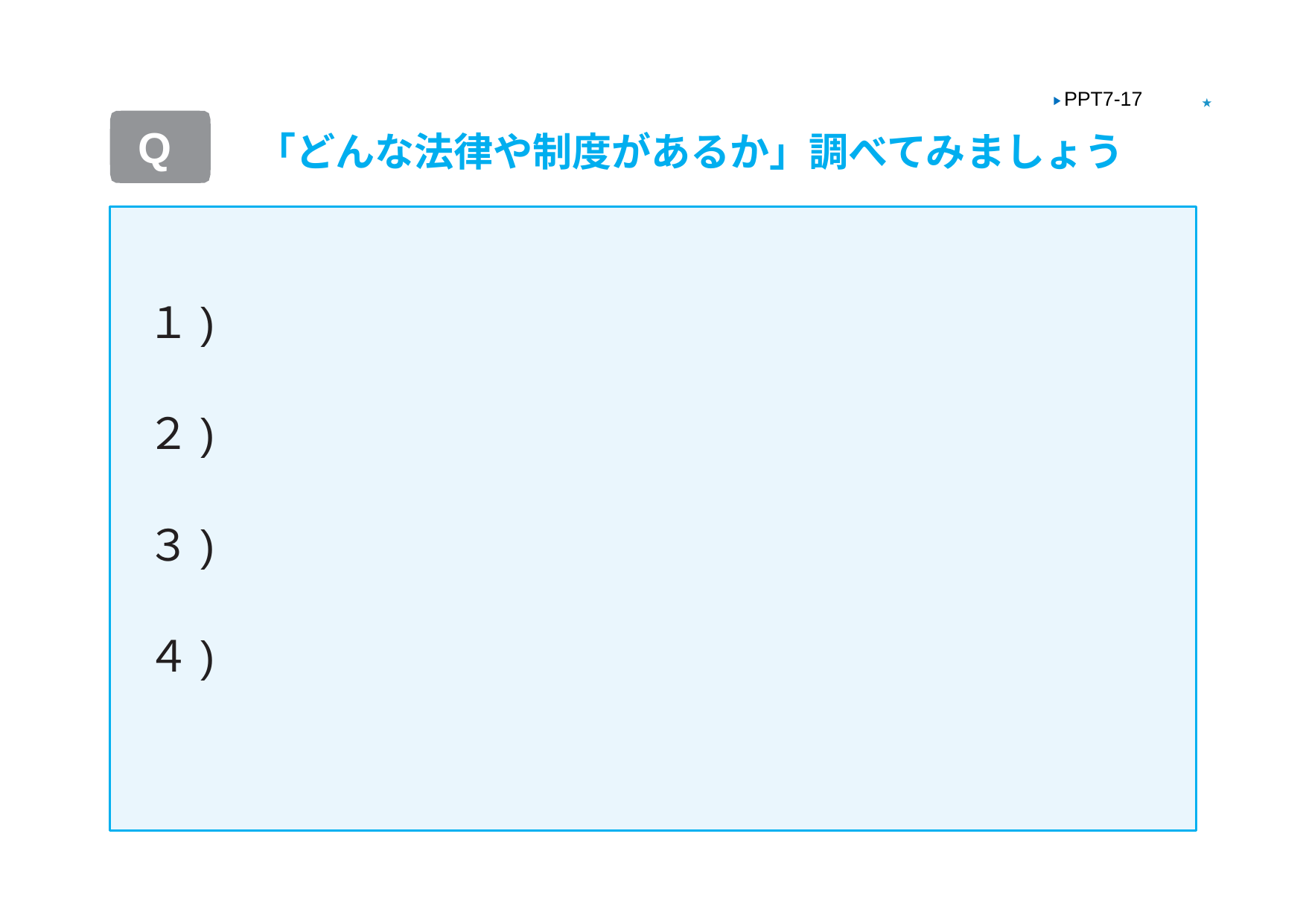

▶ PPT7-17
  ★

Q
「どんな法律や制度があるか」調べてみましょう

１)

２)

３)

４)